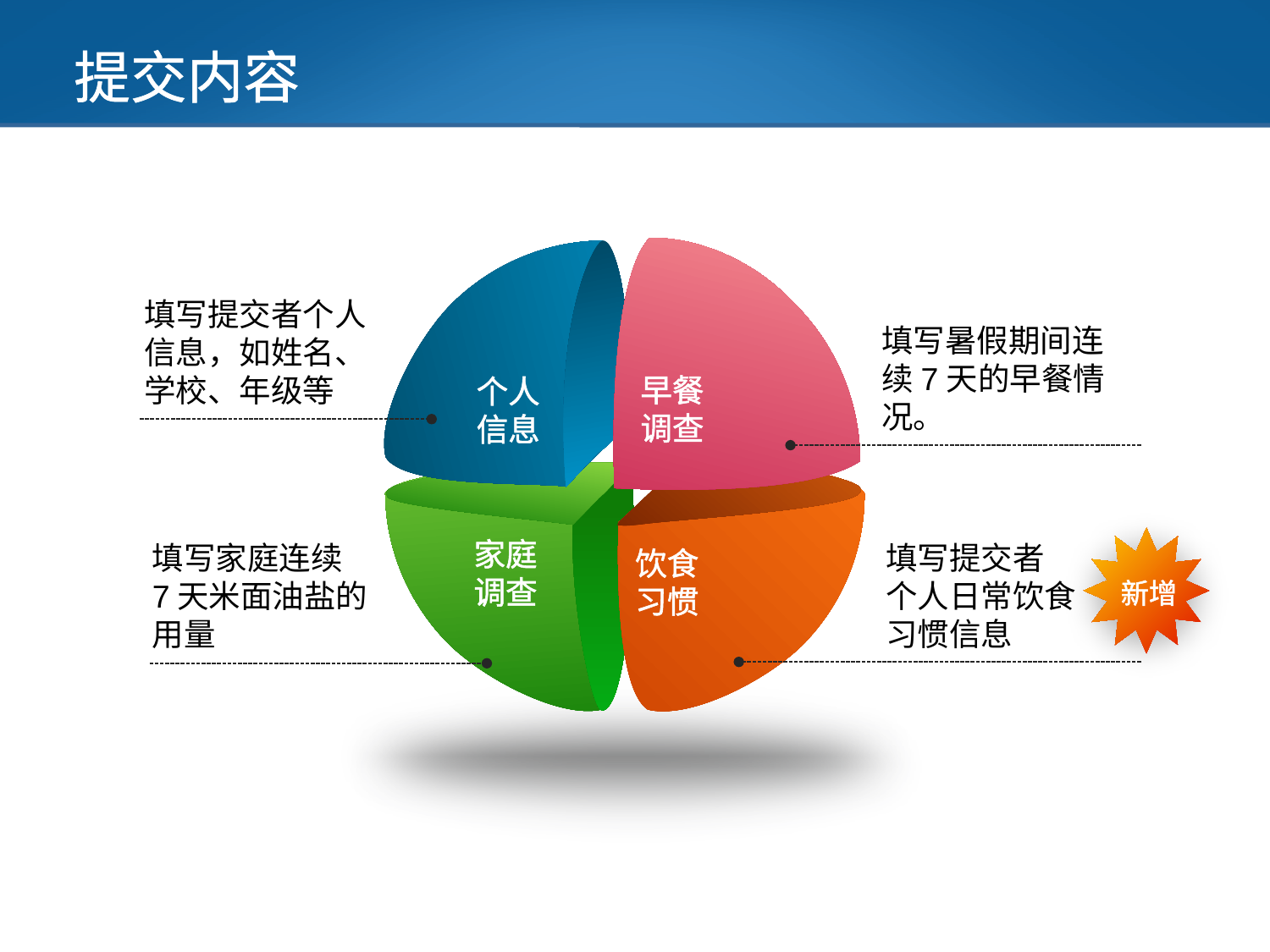

# 提交内容

个人信息

早餐调查
填写提交者个人信息，如姓名、学校、年级等
填写暑假期间连续7天的早餐情况。

家庭调查

饮食习惯

新增
填写提交者
个人日常饮食
习惯信息
填写家庭连续
7天米面油盐的用量